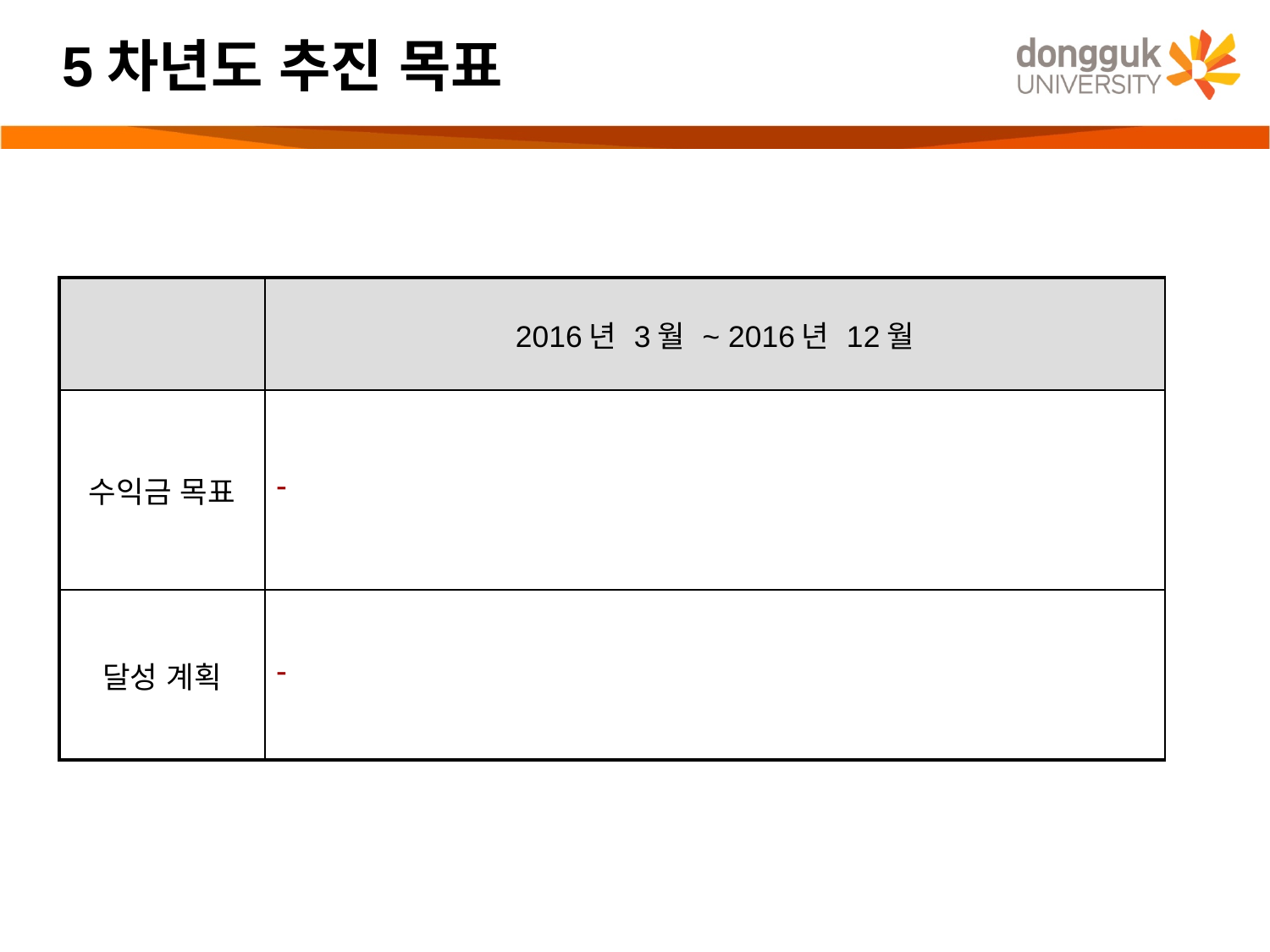

# 5차년도 추진 목표
|  | 2016년 3월 ~ 2016년 12월 |
| --- | --- |
| 수익금 목표 |  |
| 달성 계획 |  |